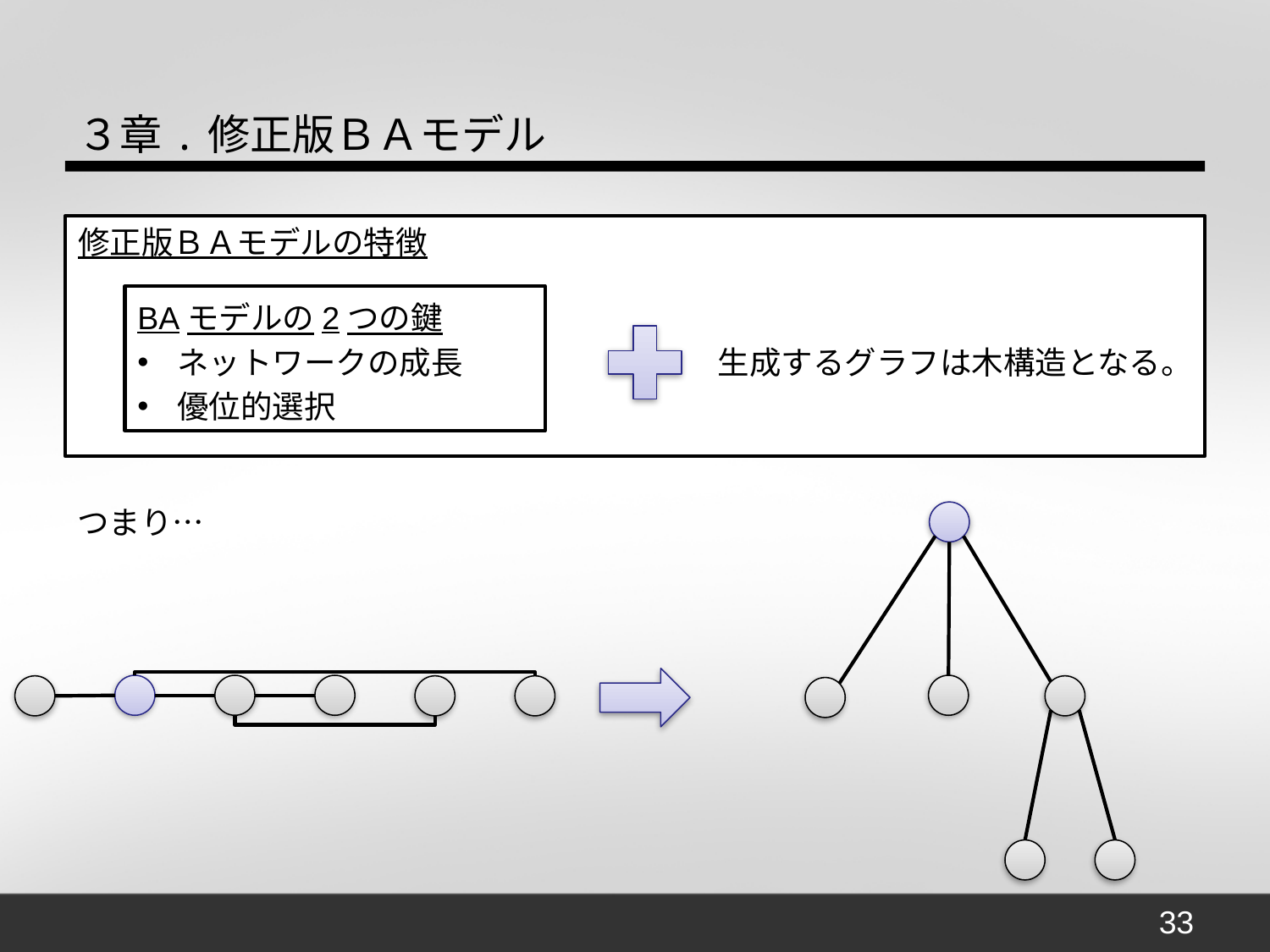

３章.修正版ＢＡモデル

修正版ＢＡモデルの特徴
BAモデルの2つの鍵
ネットワークの成長
優位的選択

生成するグラフは木構造となる。
つまり…

33